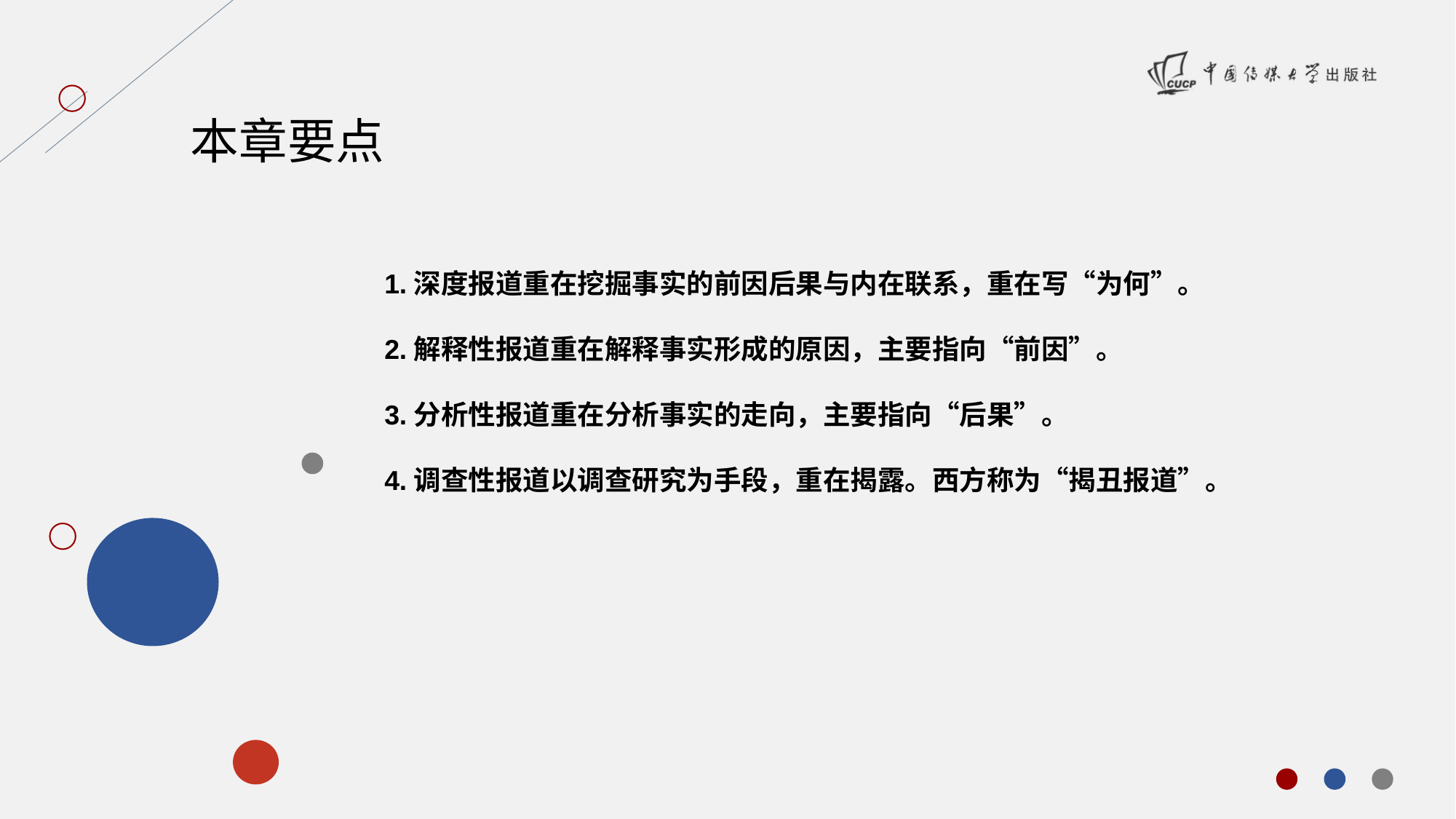

本章要点

1.深度报道重在挖掘事实的前因后果与内在联系，重在写“为何”。
2.解释性报道重在解释事实形成的原因，主要指向“前因”。
3.分析性报道重在分析事实的走向，主要指向“后果”。
4.调查性报道以调查研究为手段，重在揭露。西方称为“揭丑报道”。